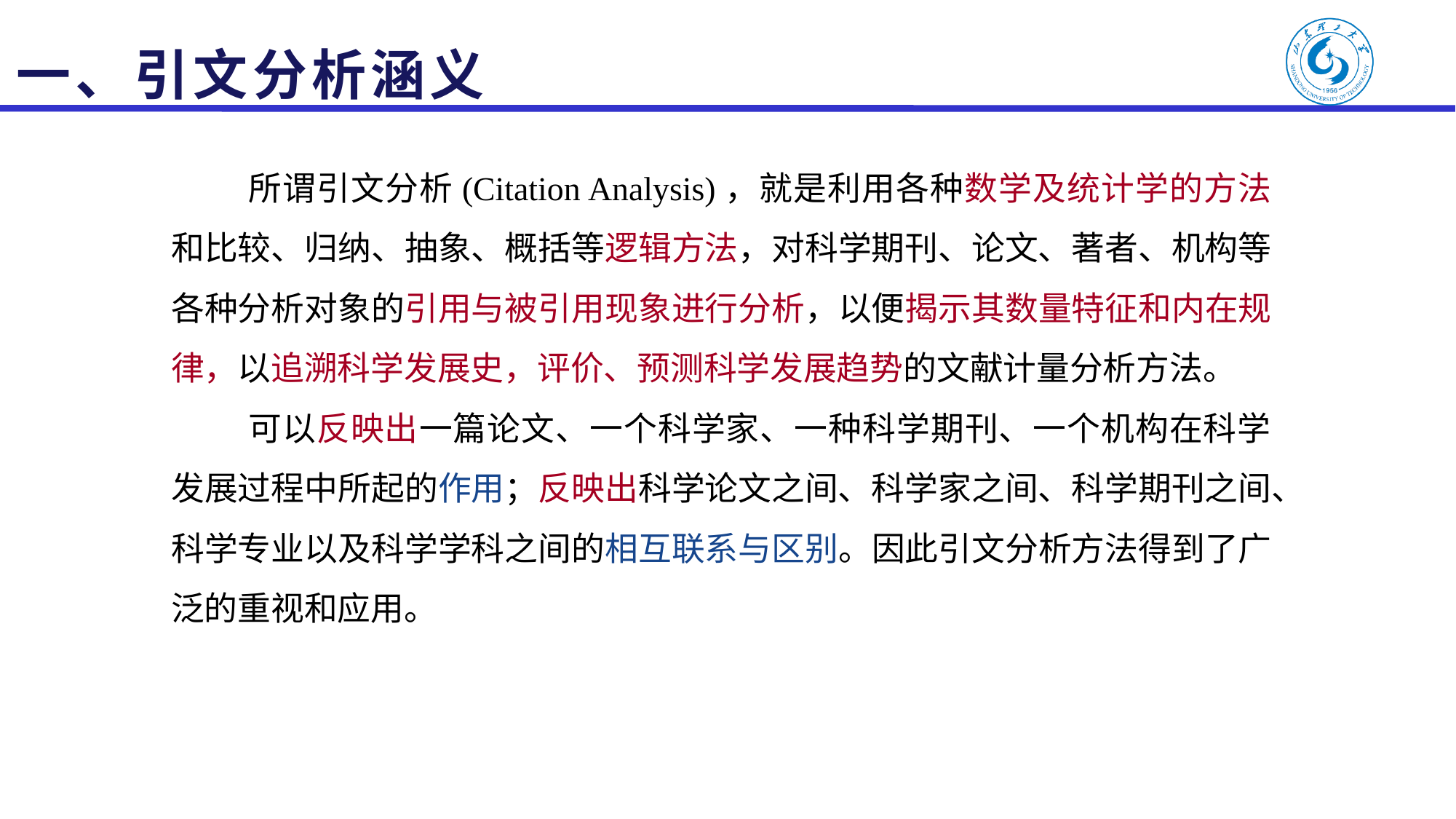

# 一、引文分析涵义
所谓引文分析(Citation Analysis)，就是利用各种数学及统计学的方法和比较、归纳、抽象、概括等逻辑方法，对科学期刊、论文、著者、机构等各种分析对象的引用与被引用现象进行分析，以便揭示其数量特征和内在规律，以追溯科学发展史，评价、预测科学发展趋势的文献计量分析方法。
可以反映出一篇论文、一个科学家、一种科学期刊、一个机构在科学发展过程中所起的作用；反映出科学论文之间、科学家之间、科学期刊之间、科学专业以及科学学科之间的相互联系与区别。因此引文分析方法得到了广泛的重视和应用。